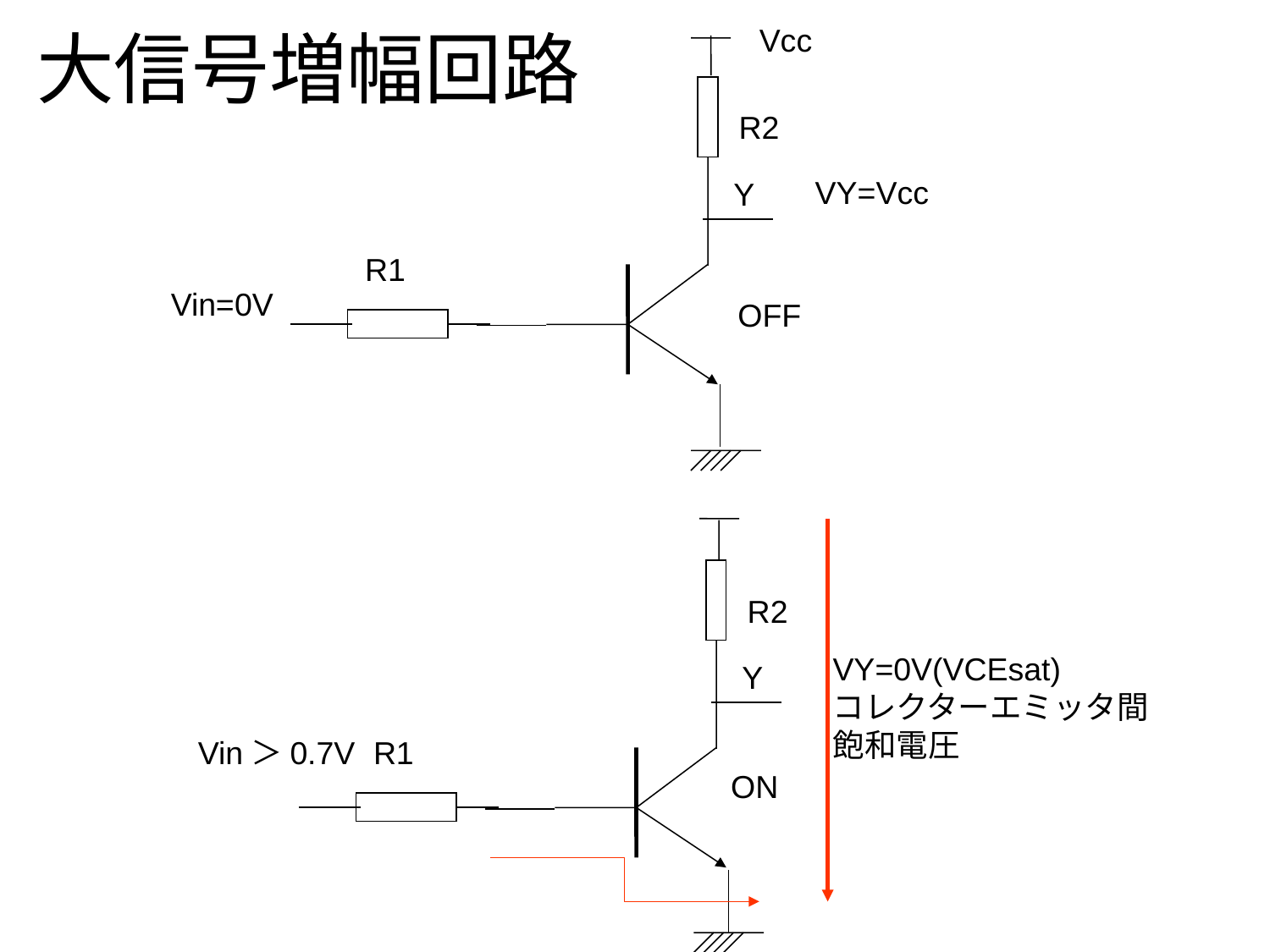

# 大信号増幅回路
Vcc

R2

VY=Vcc
Y
R1

Vin=0V
OFF

R2

VY=0V(VCEsat)
コレクターエミッタ間
飽和電圧
Y
Vin＞0.7V
R1

ON